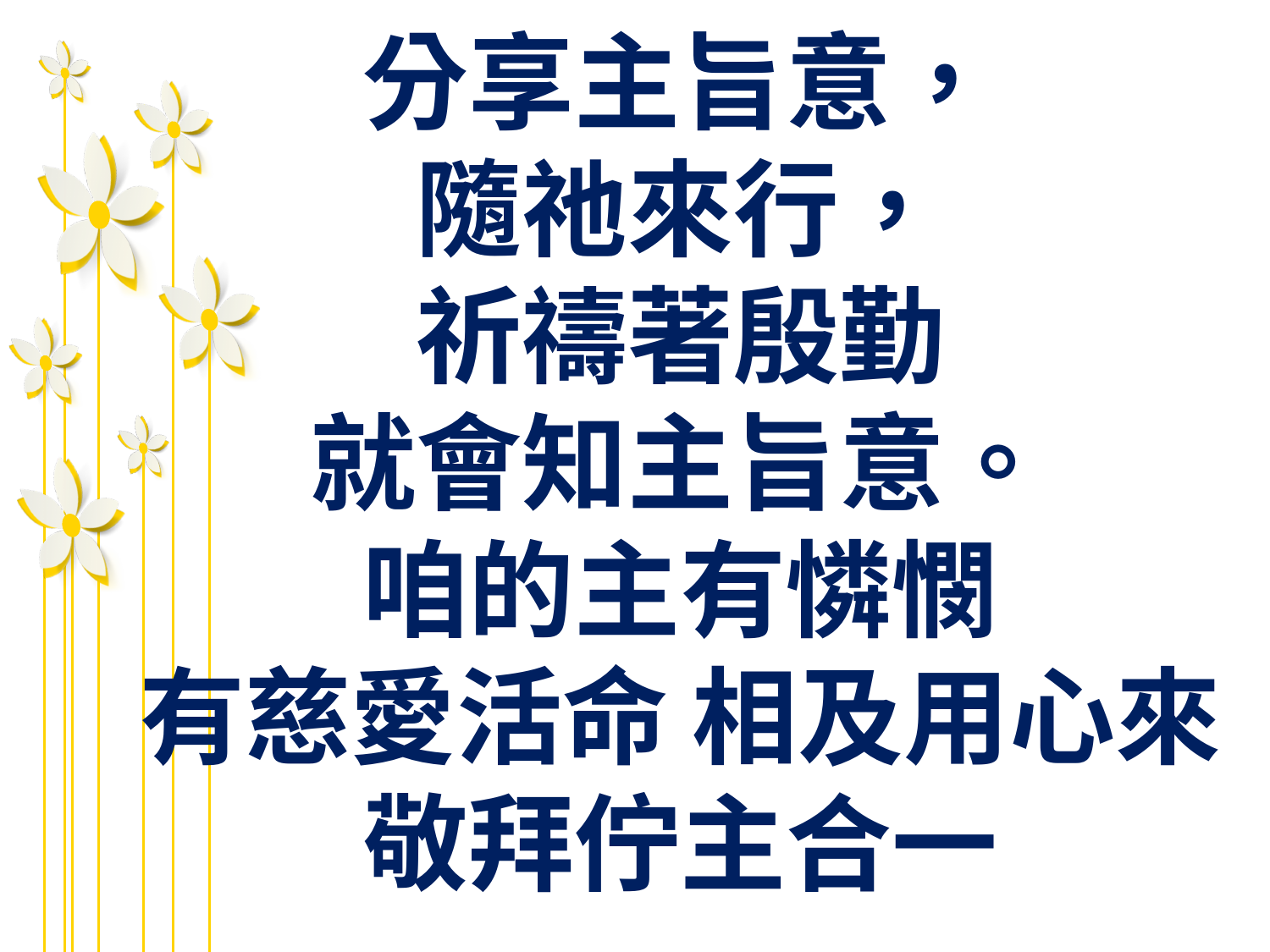

分享主旨意，
隨祂來行，
祈禱著殷勤
就會知主旨意。
咱的主有憐憫
有慈愛活命 相及用心來敬拜佇主合一